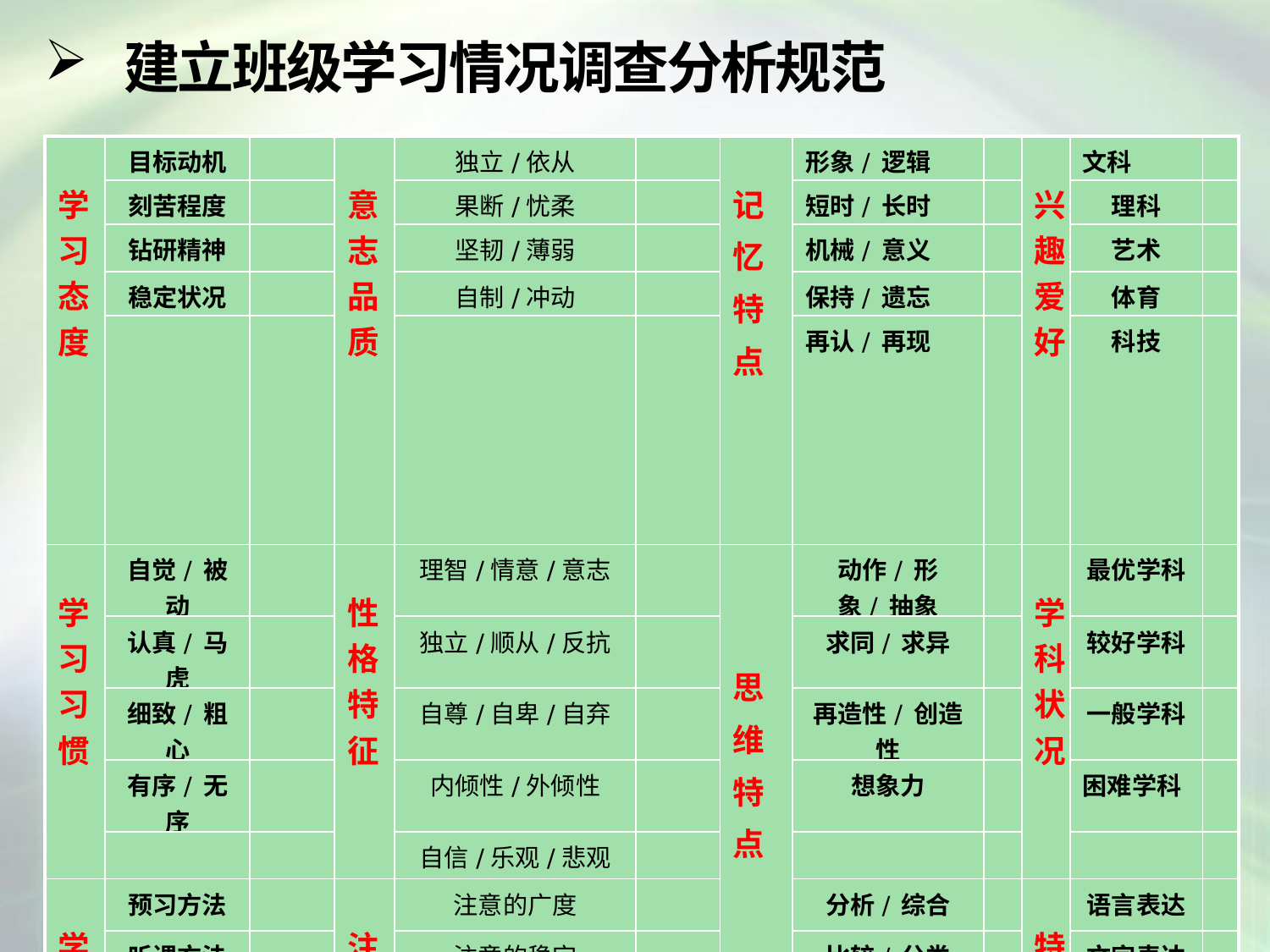

# 建立班级学习情况调查分析规范
| 学习态度 | 目标动机 |  | 意志品质 | 独立/依从 |  | 记 忆 特 点 | 形象/逻辑 |  | 兴趣爱好 | 文科 |  |
| --- | --- | --- | --- | --- | --- | --- | --- | --- | --- | --- | --- |
|  | 刻苦程度 |  |  | 果断/忧柔 |  |  | 短时/长时 |  |  | 理科 |  |
|  | 钻研精神 |  |  | 坚韧/薄弱 |  |  | 机械/意义 |  |  | 艺术 |  |
|  | 稳定状况 |  |  | 自制/冲动 |  |  | 保持/遗忘 |  |  | 体育 |  |
|  |  |  |  |  |  |  | 再认/再现 |  |  | 科技 |  |
| 学习习惯 | 自觉/被动 |  | 性格特征 | 理智/情意/意志 |  | 思 维 特 点 | 动作/形象/抽象 |  | 学科状况 | 最优学科 |  |
|  | 认真/马虎 |  |  | 独立/顺从/反抗 |  |  | 求同/求异 |  |  | 较好学科 |  |
|  | 细致/粗心 |  |  | 自尊/自卑/自弃 |  |  | 再造性/创造性 |  |  | 一般学科 |  |
|  | 有序/无序 |  |  | 内倾性/外倾性 |  |  | 想象力 |  |  | 困难学科 |  |
|  |  |  |  | 自信/乐观/悲观 |  |  |  |  |  |  |  |
| 学习方法 | 预习方法 |  | 注意品质 | 注意的广度 |  |  | 分析/综合 |  | 特长优势 | 语言表达 |  |
|  | 听课方法 |  |  | 注意的稳定 |  |  | 比较/分类 |  |  | 文字表达 |  |
|  | 作业方法 |  |  | 注意的分配 |  |  | 抽象/概括 |  |  | 组织能力 |  |
|  | 复习方法 |  |  | 注意的转移 |  |  | 具体化/系统化 |  |  | 动手技能 |  |
|  | 自学方法 |  |  |  |  |  |  |  |  | 人际交往 |  |